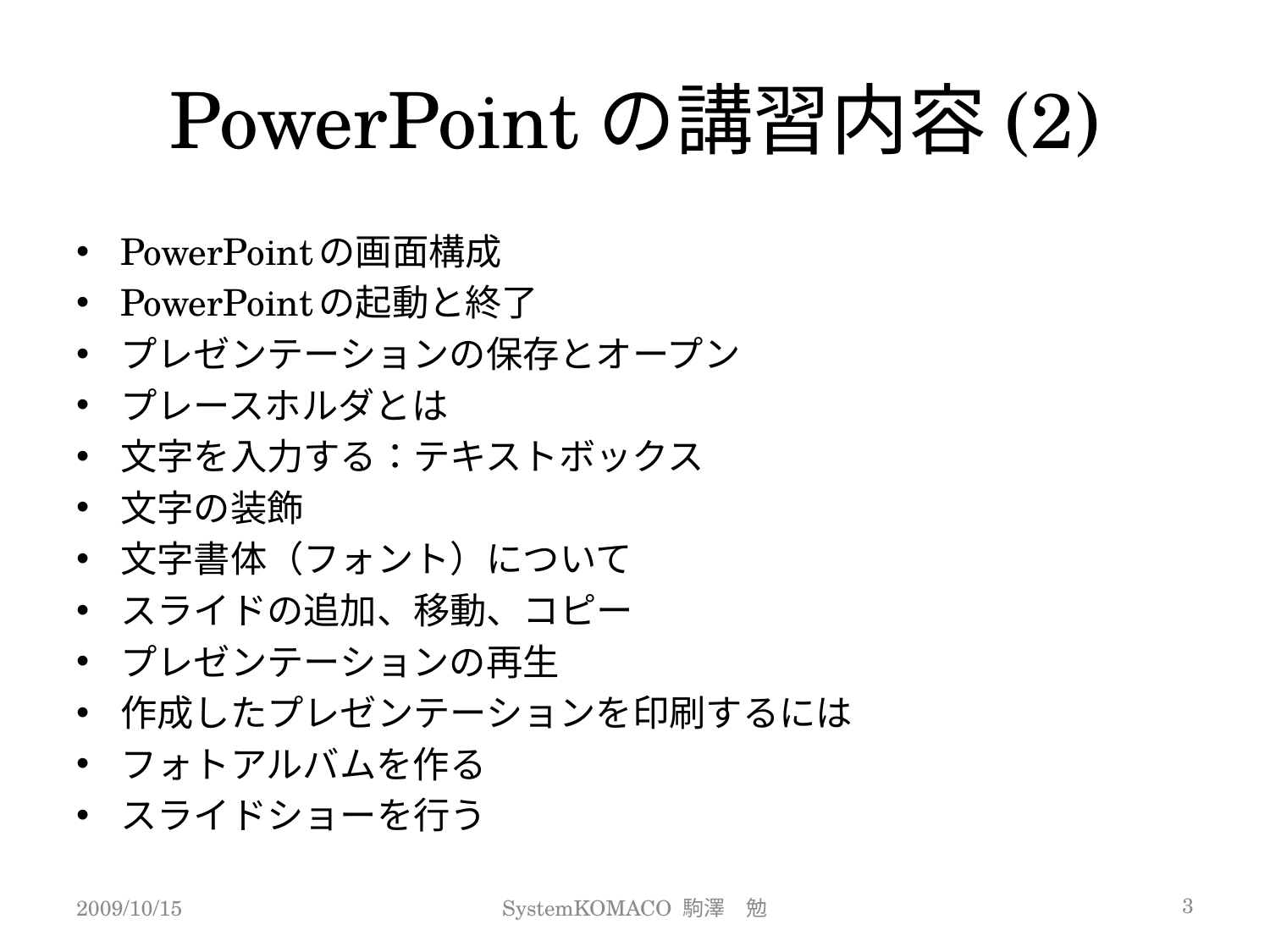

# PowerPointの講習内容(2)
PowerPointの画面構成
PowerPointの起動と終了
プレゼンテーションの保存とオープン
プレースホルダとは
文字を入力する：テキストボックス
文字の装飾
文字書体（フォント）について
スライドの追加、移動、コピー
プレゼンテーションの再生
作成したプレゼンテーションを印刷するには
フォトアルバムを作る
スライドショーを行う

2009/10/15
SystemKOMACO 駒澤　勉
3